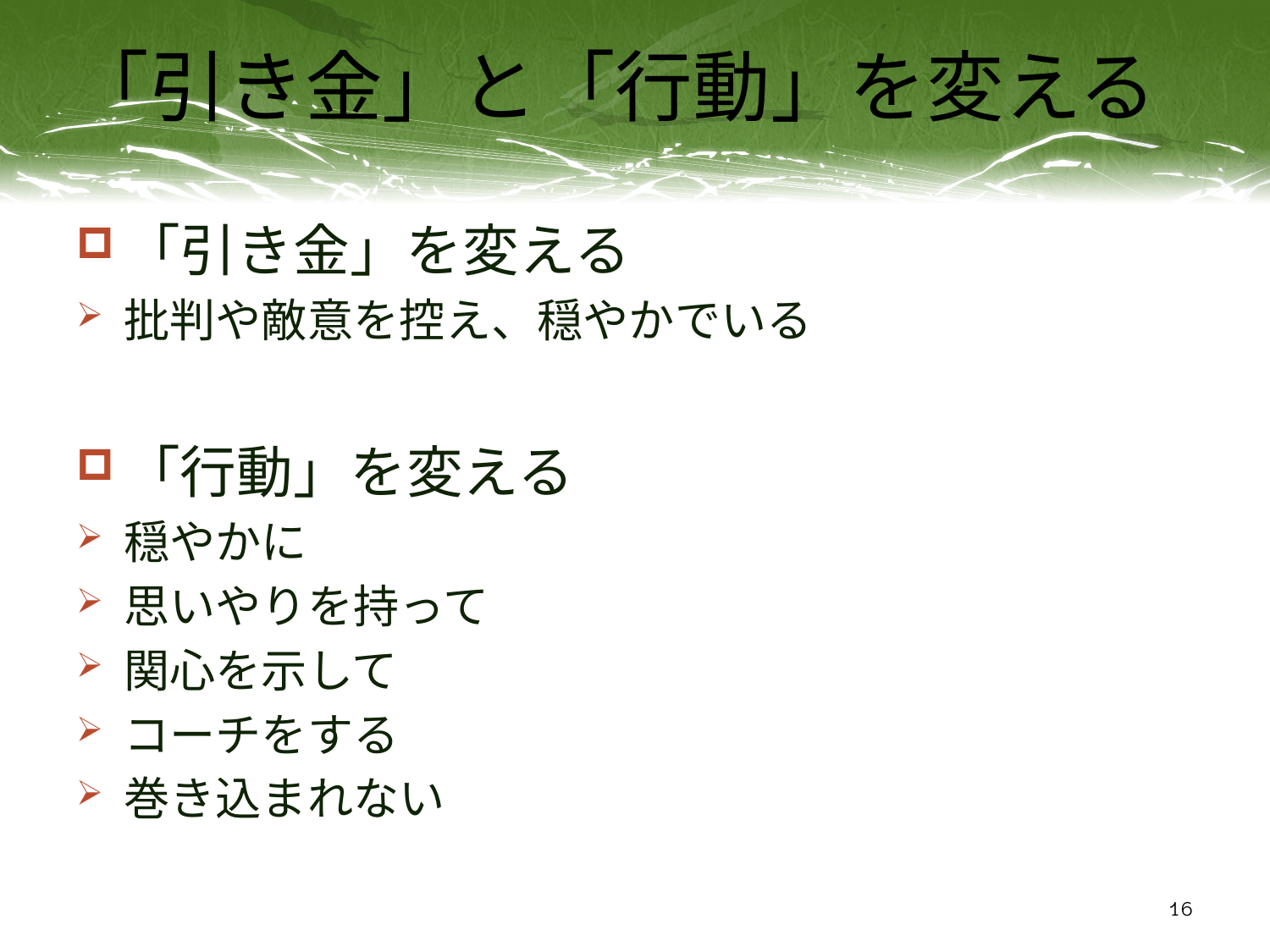

# 「引き金」と「行動」を変える
「引き金」を変える
批判や敵意を控え、穏やかでいる

「行動」を変える
穏やかに
思いやりを持って
関心を示して
コーチをする
巻き込まれない
16